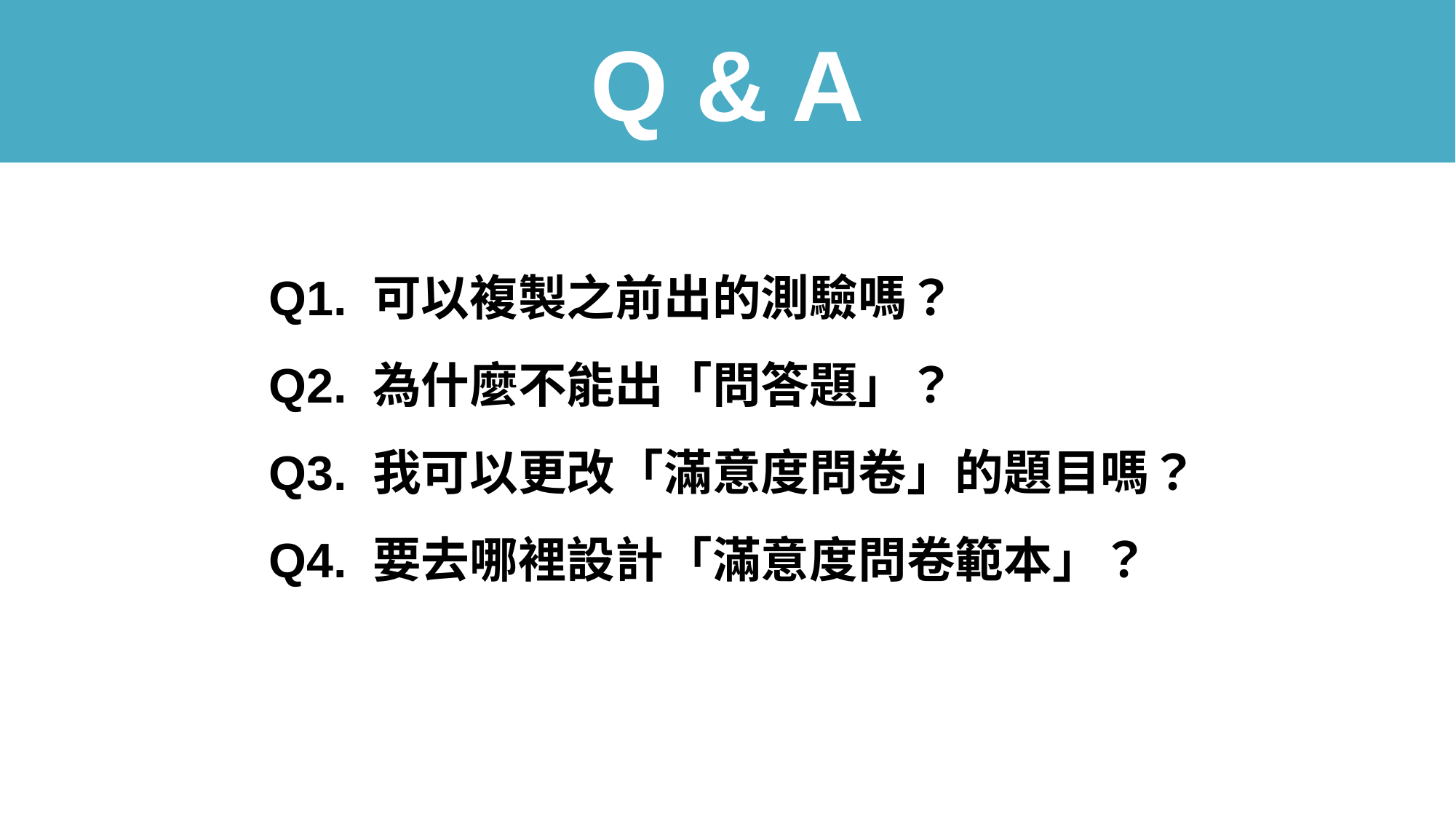

Q & A
Q1. 可以複製之前出的測驗嗎？
Q2. 為什麼不能出「問答題」？
Q3. 我可以更改「滿意度問卷」的題目嗎？
Q4. 要去哪裡設計「滿意度問卷範本」？